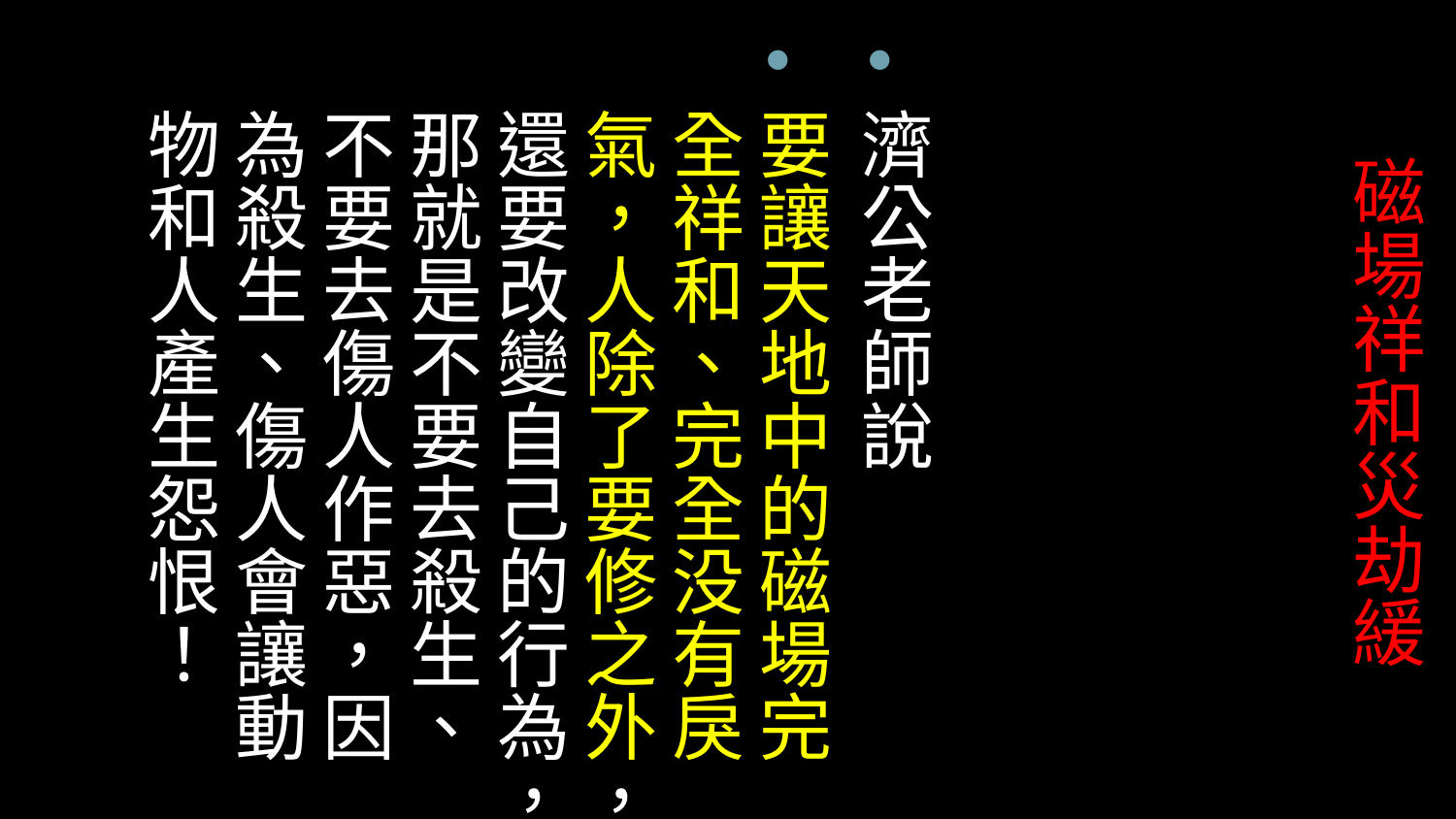

# 磁場祥和災劫緩
濟公老師說
要讓天地中的磁場完全祥和、完全没有戾氣，人除了要修之外，還要改變自己的行為，那就是不要去殺生、不要去傷人作惡，因為殺生、傷人會讓動物和人產生怨恨！